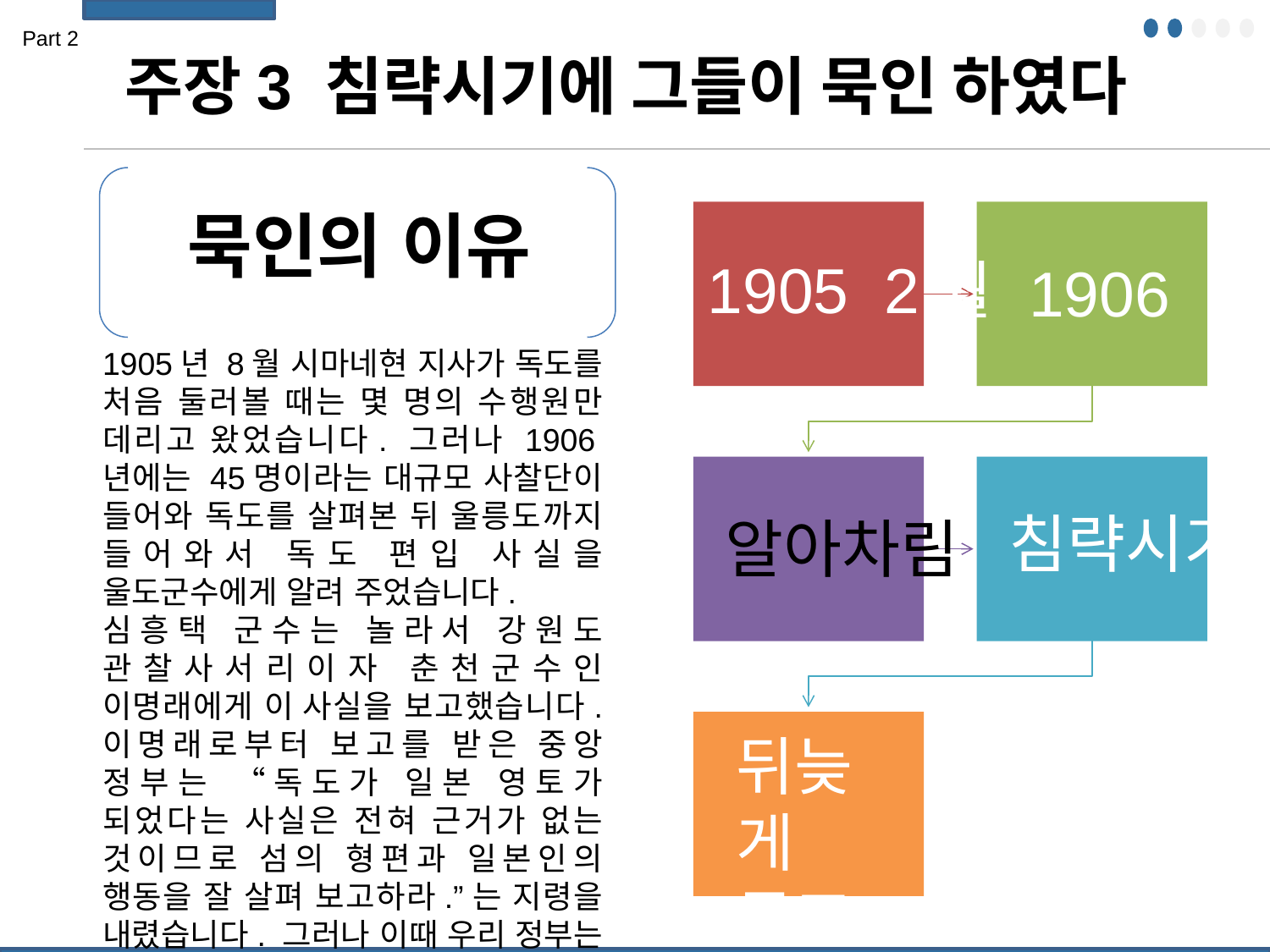

Part 2

주장3 침략시기에 그들이 묵인 하였다

묵인의 이유

1905  2월
1906

1905년 8월 시마네현 지사가 독도를 처음 둘러볼 때는 몇 명의 수행원만 데리고 왔었습니다. 그러나 1906년에는 45명이라는 대규모 사찰단이 들어와 독도를 살펴본 뒤 울릉도까지 들어와서 독도 편입 사실을 울도군수에게 알려 주었습니다.
심흥택 군수는 놀라서 강원도 관찰사서리이자 춘천군수인 이명래에게 이 사실을 보고했습니다. 이명래로부터 보고를 받은 중앙 정부는 “독도가 일본 영토가 되었다는 사실은 전혀 근거가 없는 것이므로 섬의 형편과 일본인의 행동을 잘 살펴 보고하라.”는 지령을 내렸습니다. 그러나 이때 우리 정부는 을사조약으로 외교권을 박탈당했고 통감부가 설치된 뒤여서 일본에 항의할 수 없었습니다.

침략시기
알아차림

뒤늦게
공포